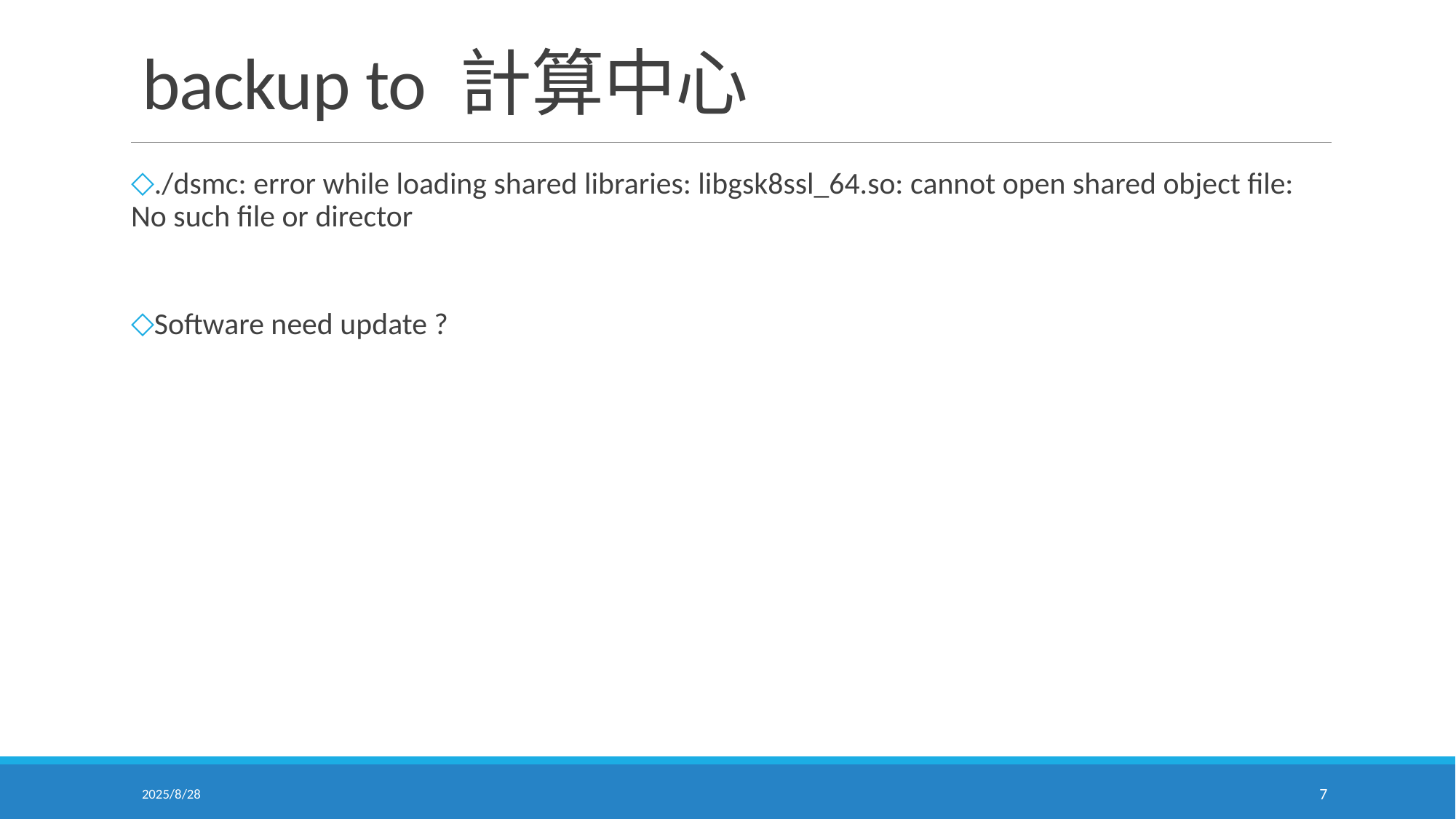

# backup to 計算中心
./dsmc: error while loading shared libraries: libgsk8ssl_64.so: cannot open shared object file: No such file or director

Software need update ?
2025/8/28
7